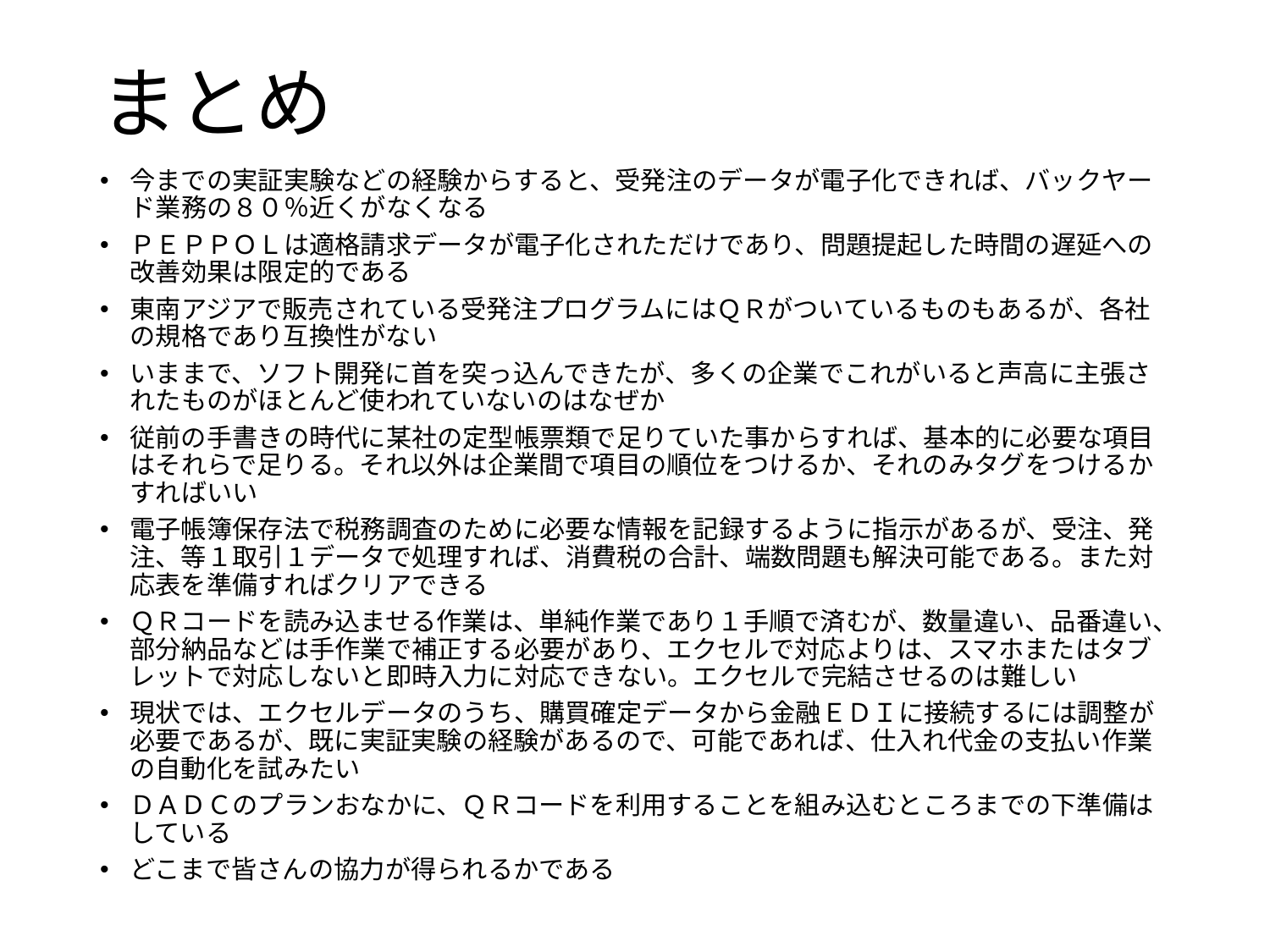

# まとめ
今までの実証実験などの経験からすると、受発注のデータが電子化できれば、バックヤード業務の８０％近くがなくなる
ＰＥＰＰＯＬは適格請求データが電子化されただけであり、問題提起した時間の遅延への改善効果は限定的である
東南アジアで販売されている受発注プログラムにはＱＲがついているものもあるが、各社の規格であり互換性がない
いままで、ソフト開発に首を突っ込んできたが、多くの企業でこれがいると声高に主張されたものがほとんど使われていないのはなぜか
従前の手書きの時代に某社の定型帳票類で足りていた事からすれば、基本的に必要な項目はそれらで足りる。それ以外は企業間で項目の順位をつけるか、それのみタグをつけるかすればいい
電子帳簿保存法で税務調査のために必要な情報を記録するように指示があるが、受注、発注、等１取引１データで処理すれば、消費税の合計、端数問題も解決可能である。また対応表を準備すればクリアできる
ＱＲコードを読み込ませる作業は、単純作業であり１手順で済むが、数量違い、品番違い、部分納品などは手作業で補正する必要があり、エクセルで対応よりは、スマホまたはタブレットで対応しないと即時入力に対応できない。エクセルで完結させるのは難しい
現状では、エクセルデータのうち、購買確定データから金融ＥＤＩに接続するには調整が必要であるが、既に実証実験の経験があるので、可能であれば、仕入れ代金の支払い作業の自動化を試みたい
ＤＡＤＣのプランおなかに、ＱＲコードを利用することを組み込むところまでの下準備はしている
どこまで皆さんの協力が得られるかである